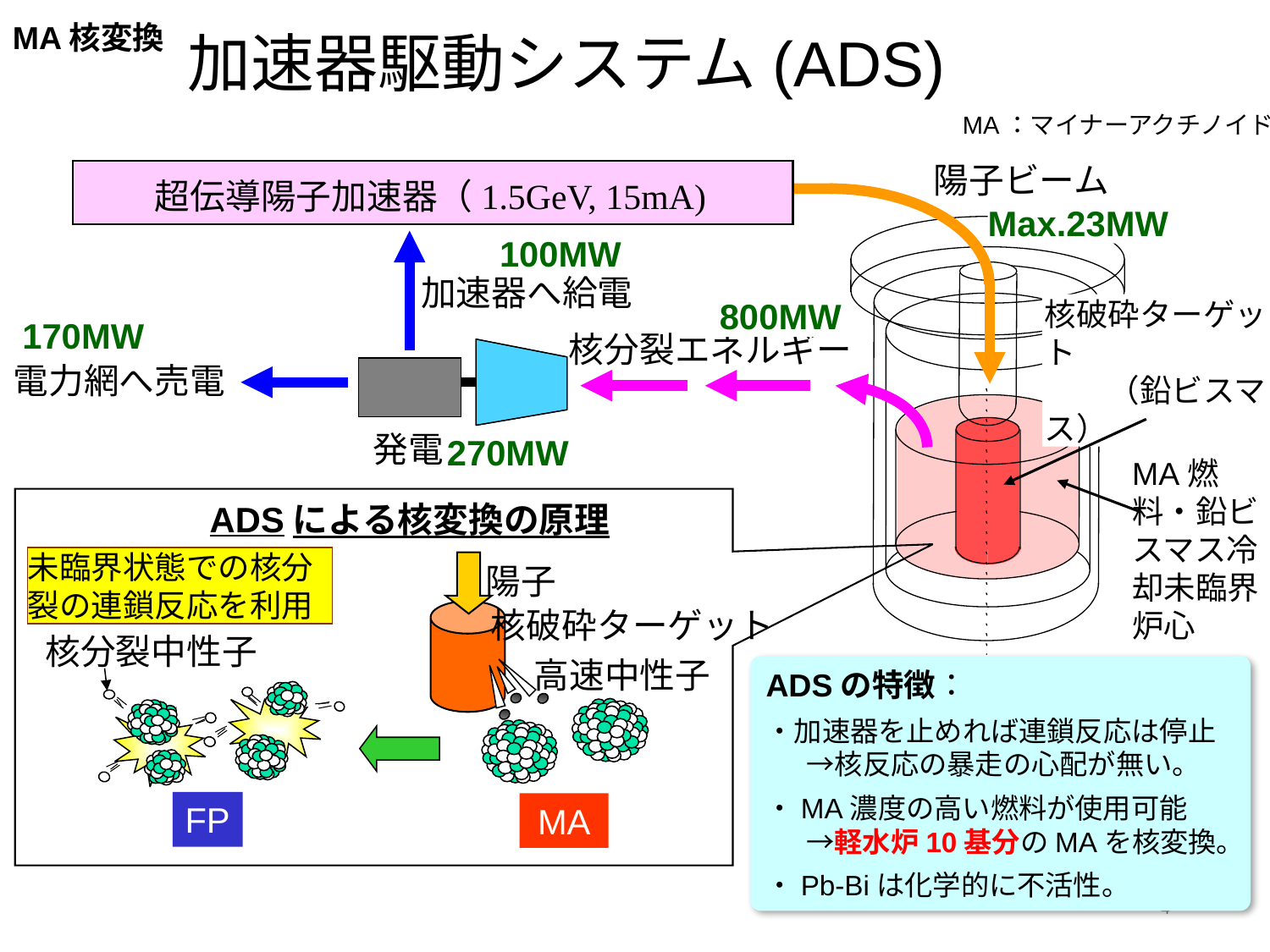

# 加速器駆動システム(ADS)
MA核変換
MA：マイナーアクチノイド
陽子ビーム

超伝導陽子加速器（1.5GeV, 15mA)

Max.23MW

100MW

加速器へ給電

800MW

170MW

核分裂エネルギー
核破砕ターゲット
　　（鉛ビスマス）

電力網へ売電

発電

270MW

MA燃料・鉛ビスマス冷却未臨界炉心

ADSによる核変換の原理

未臨界状態での核分裂の連鎖反応を利用

陽子

核破砕ターゲット

核分裂中性子

高速中性子

ADSの特徴：
・加速器を止めれば連鎖反応は停止
　→核反応の暴走の心配が無い。
・MA濃度の高い燃料が使用可能
　→軽水炉10基分のMAを核変換。
・Pb-Biは化学的に不活性。

FP
MA
4